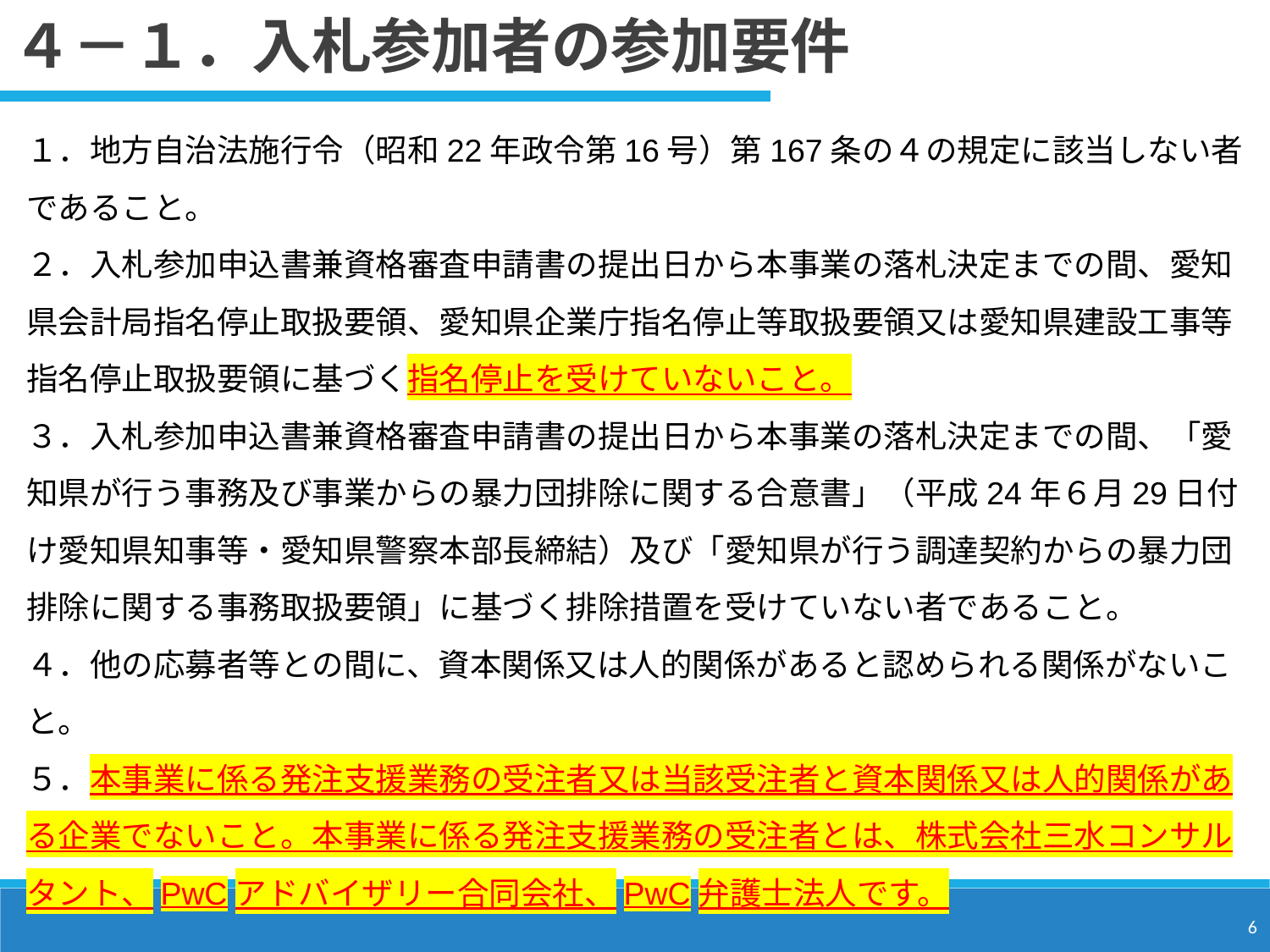

４－１．入札参加者の参加要件
１．地方自治法施行令（昭和22年政令第16号）第167条の４の規定に該当しない者であること。
２．入札参加申込書兼資格審査申請書の提出日から本事業の落札決定までの間、愛知県会計局指名停止取扱要領、愛知県企業庁指名停止等取扱要領又は愛知県建設工事等指名停止取扱要領に基づく指名停止を受けていないこと。
３．入札参加申込書兼資格審査申請書の提出日から本事業の落札決定までの間、「愛知県が行う事務及び事業からの暴力団排除に関する合意書」（平成24年６月29日付け愛知県知事等・愛知県警察本部長締結）及び「愛知県が行う調達契約からの暴力団排除に関する事務取扱要領」に基づく排除措置を受けていない者であること。
４．他の応募者等との間に、資本関係又は人的関係があると認められる関係がないこと。
５．本事業に係る発注支援業務の受注者又は当該受注者と資本関係又は人的関係がある企業でないこと。本事業に係る発注支援業務の受注者とは、株式会社三水コンサルタント、PwCアドバイザリー合同会社、PwC弁護士法人です。

6